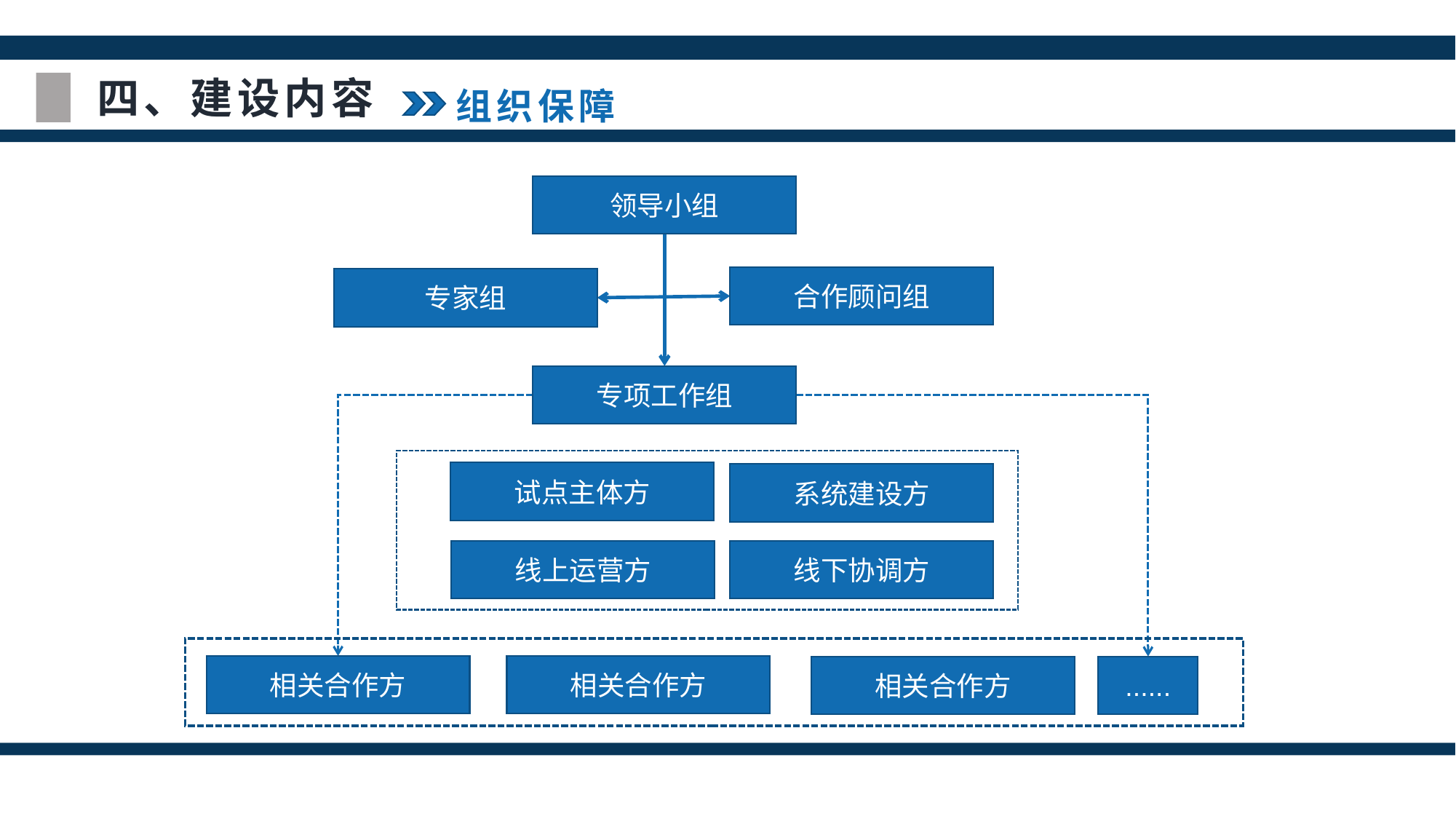

四、建设内容

组织保障

领导小组
合作顾问组
专家组
专项工作组

试点主体方
系统建设方
线上运营方
线下协调方
相关合作方
相关合作方
相关合作方
......